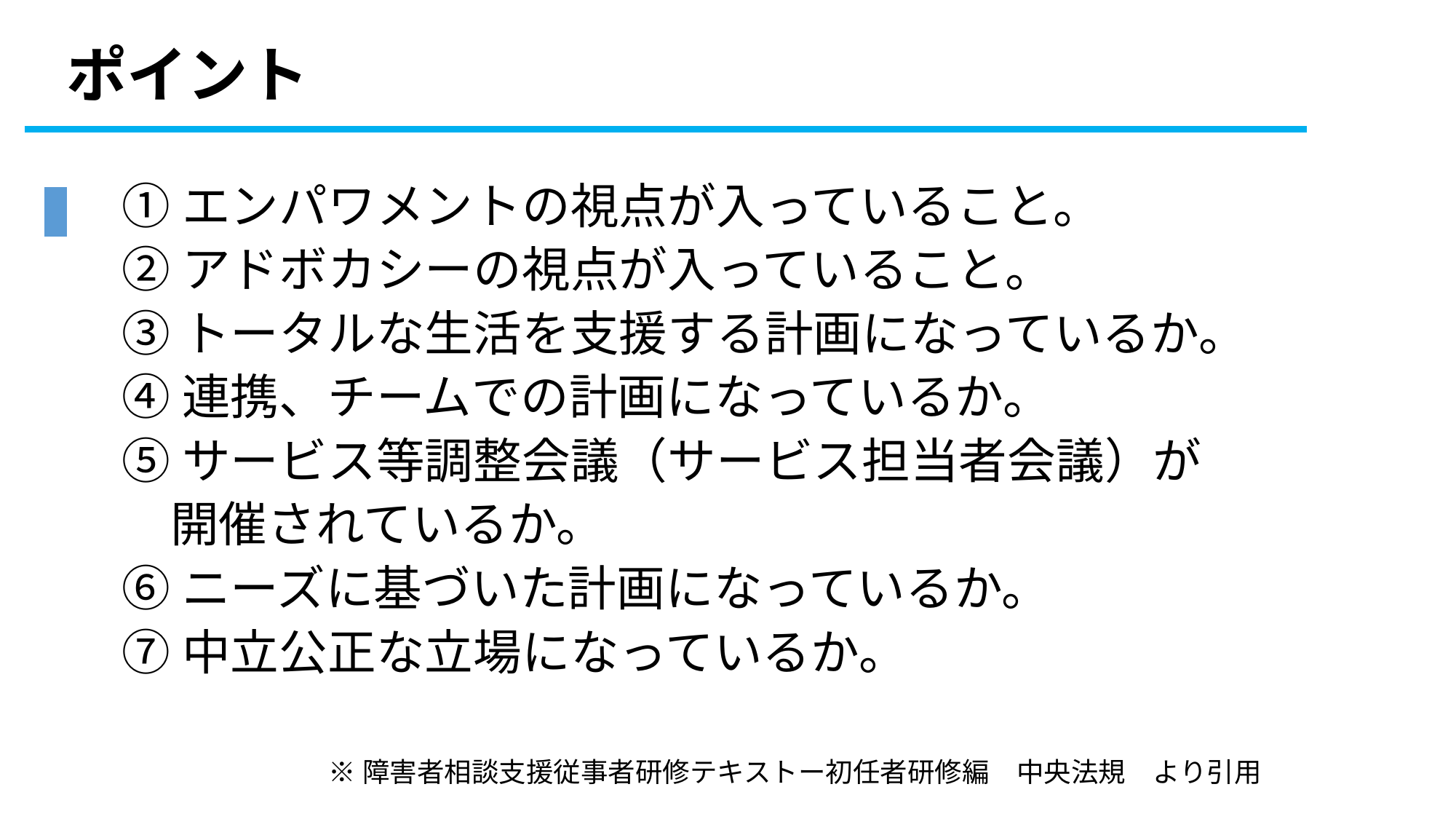

# ポイント
①エンパワメントの視点が入っていること。
②アドボカシーの視点が入っていること。
③トータルな生活を支援する計画になっているか。
④連携、チームでの計画になっているか。
⑤サービス等調整会議（サービス担当者会議）が
　開催されているか。
⑥ニーズに基づいた計画になっているか。
⑦中立公正な立場になっているか。
※障害者相談支援従事者研修テキストー初任者研修編　中央法規　より引用